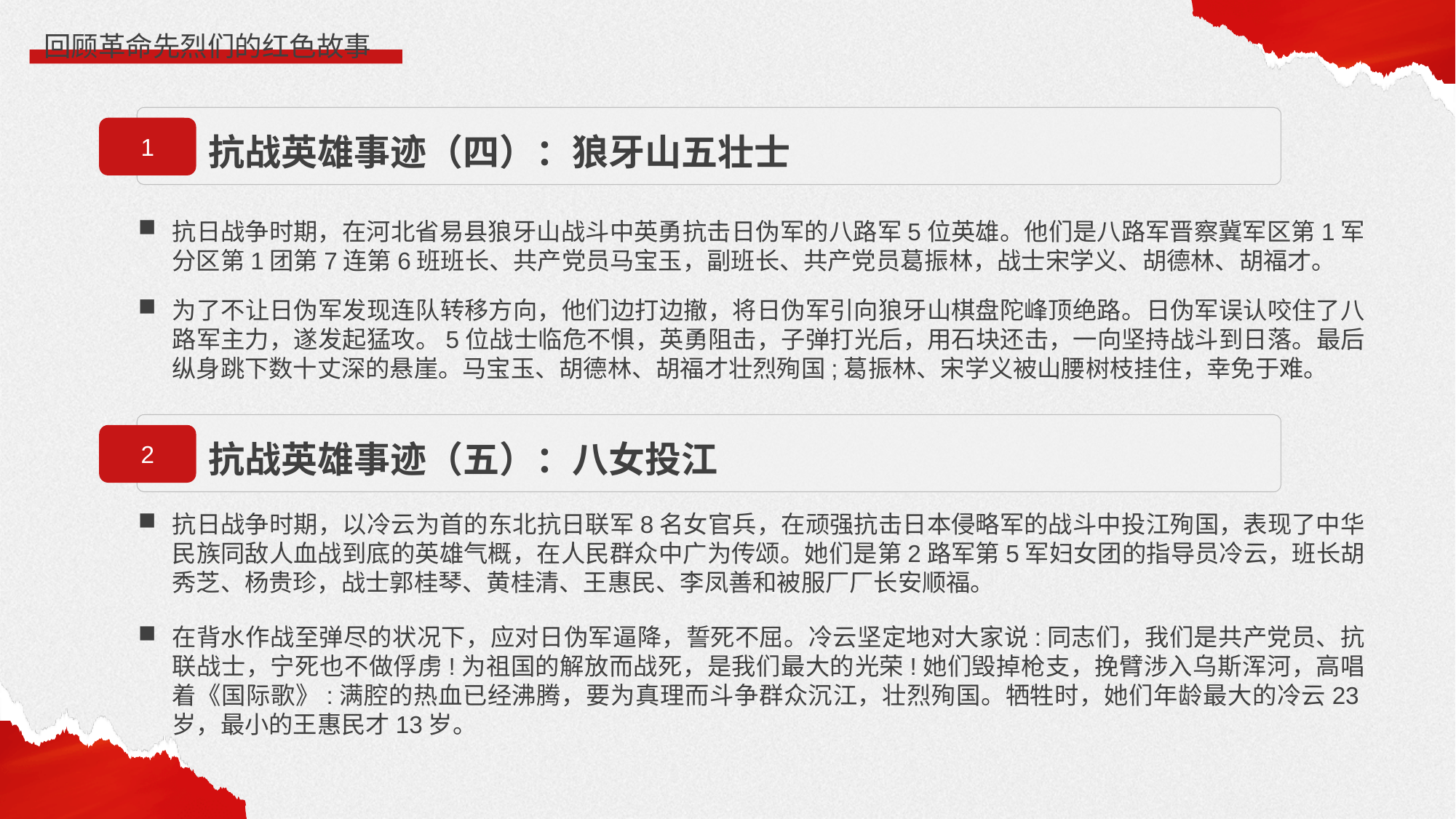

抗战英雄事迹（四）：狼牙山五壮士
1
抗日战争时期，在河北省易县狼牙山战斗中英勇抗击日伪军的八路军5位英雄。他们是八路军晋察冀军区第1军分区第1团第7连第6班班长、共产党员马宝玉，副班长、共产党员葛振林，战士宋学义、胡德林、胡福才。
为了不让日伪军发现连队转移方向，他们边打边撤，将日伪军引向狼牙山棋盘陀峰顶绝路。日伪军误认咬住了八路军主力，遂发起猛攻。5位战士临危不惧，英勇阻击，子弹打光后，用石块还击，一向坚持战斗到日落。最后纵身跳下数十丈深的悬崖。马宝玉、胡德林、胡福才壮烈殉国;葛振林、宋学义被山腰树枝挂住，幸免于难。

抗战英雄事迹（五）：八女投江
2
抗日战争时期，以冷云为首的东北抗日联军8名女官兵，在顽强抗击日本侵略军的战斗中投江殉国，表现了中华民族同敌人血战到底的英雄气概，在人民群众中广为传颂。她们是第2路军第5军妇女团的指导员冷云，班长胡秀芝、杨贵珍，战士郭桂琴、黄桂清、王惠民、李凤善和被服厂厂长安顺福。
在背水作战至弹尽的状况下，应对日伪军逼降，誓死不屈。冷云坚定地对大家说:同志们，我们是共产党员、抗联战士，宁死也不做俘虏!为祖国的解放而战死，是我们最大的光荣!她们毁掉枪支，挽臂涉入乌斯浑河，高唱着《国际歌》:满腔的热血已经沸腾，要为真理而斗争群众沉江，壮烈殉国。牺牲时，她们年龄最大的冷云23岁，最小的王惠民才13岁。